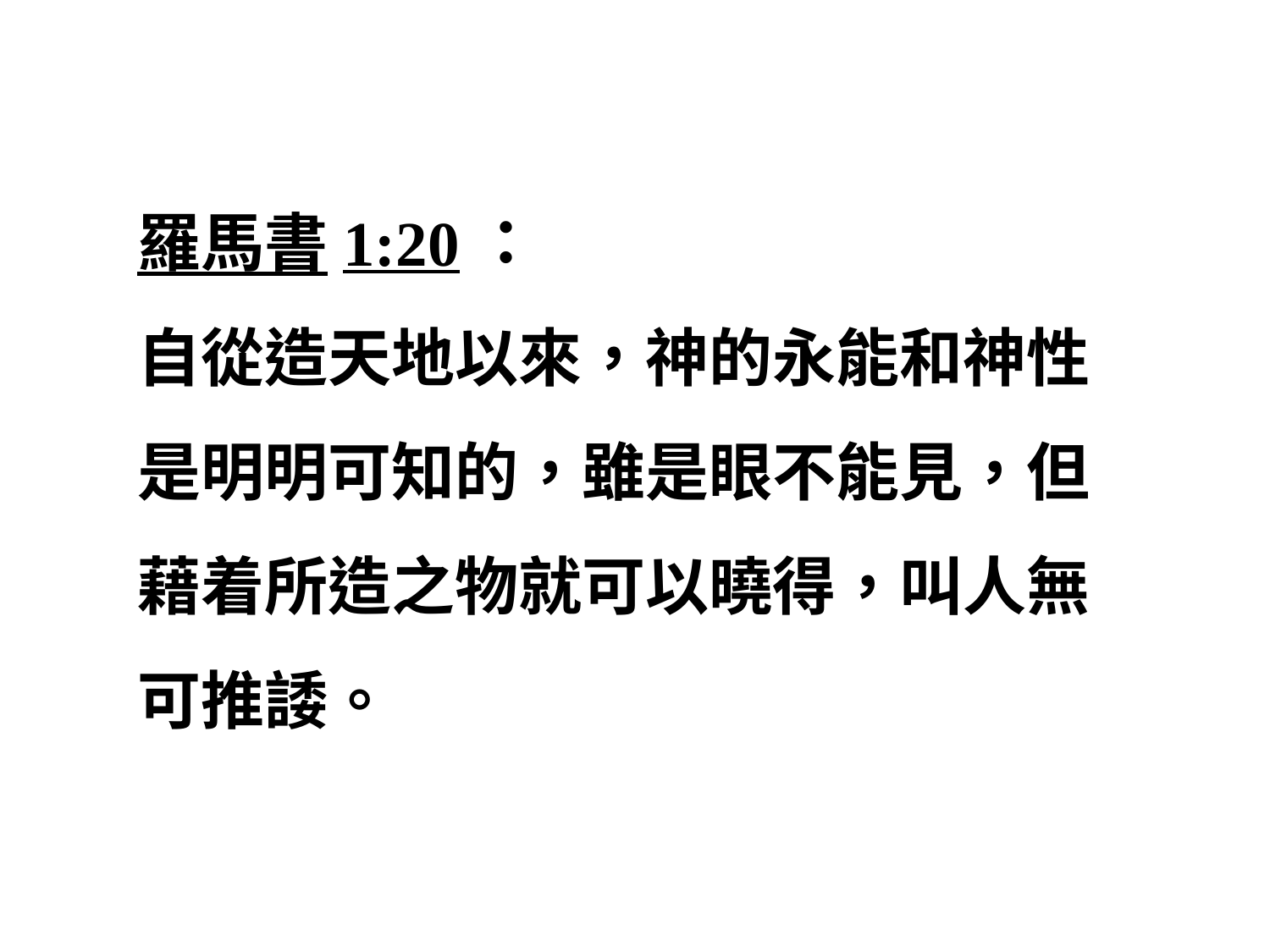

羅馬書1:20：
自從造天地以來，神的永能和神性是明明可知的，雖是眼不能見，但藉着所造之物就可以曉得，叫人無可推諉。